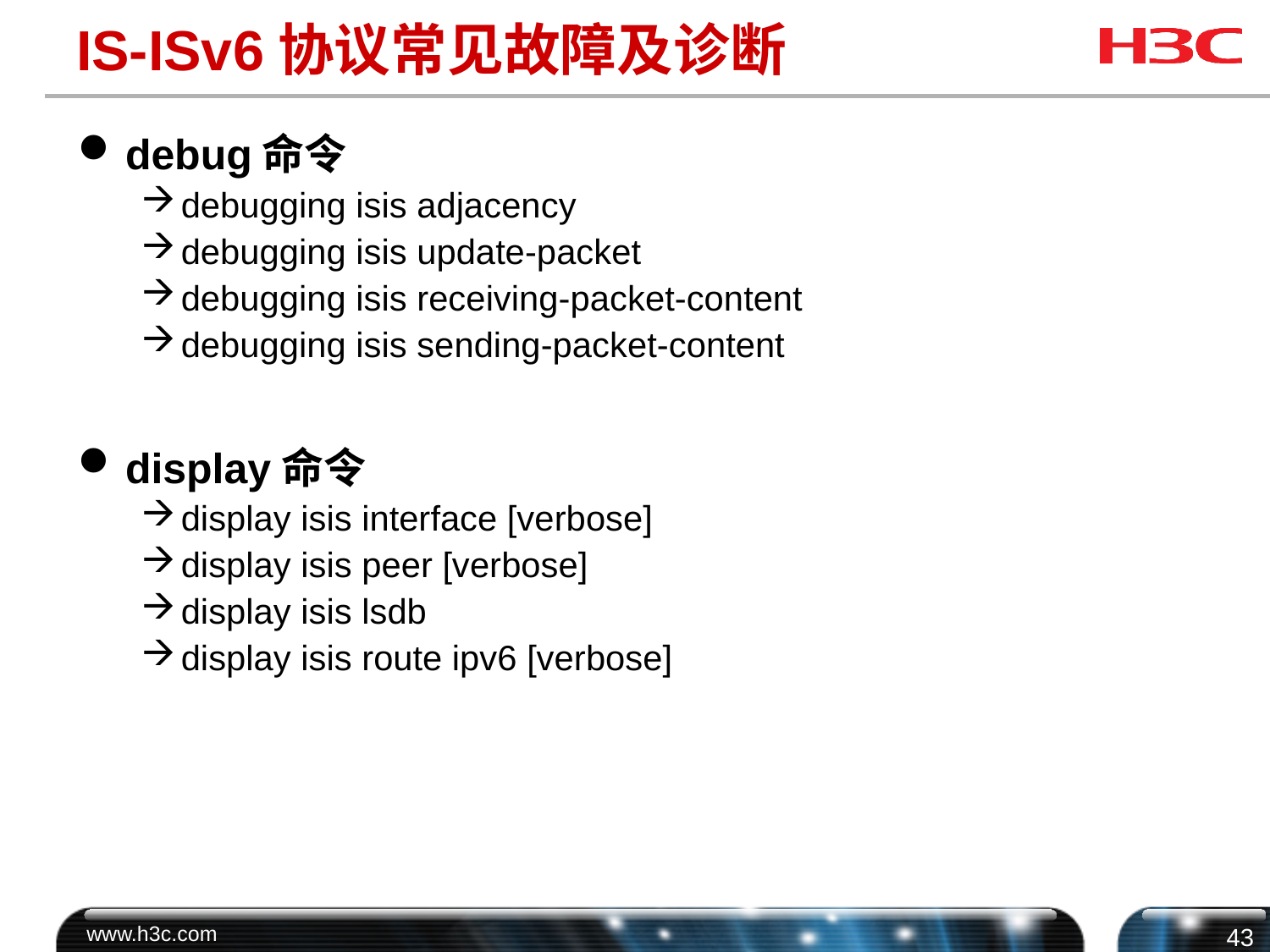

# IS-ISv6协议常见故障及诊断
debug命令
debugging isis adjacency
debugging isis update-packet
debugging isis receiving-packet-content
debugging isis sending-packet-content

display命令
display isis interface [verbose]
display isis peer [verbose]
display isis lsdb
display isis route ipv6 [verbose]